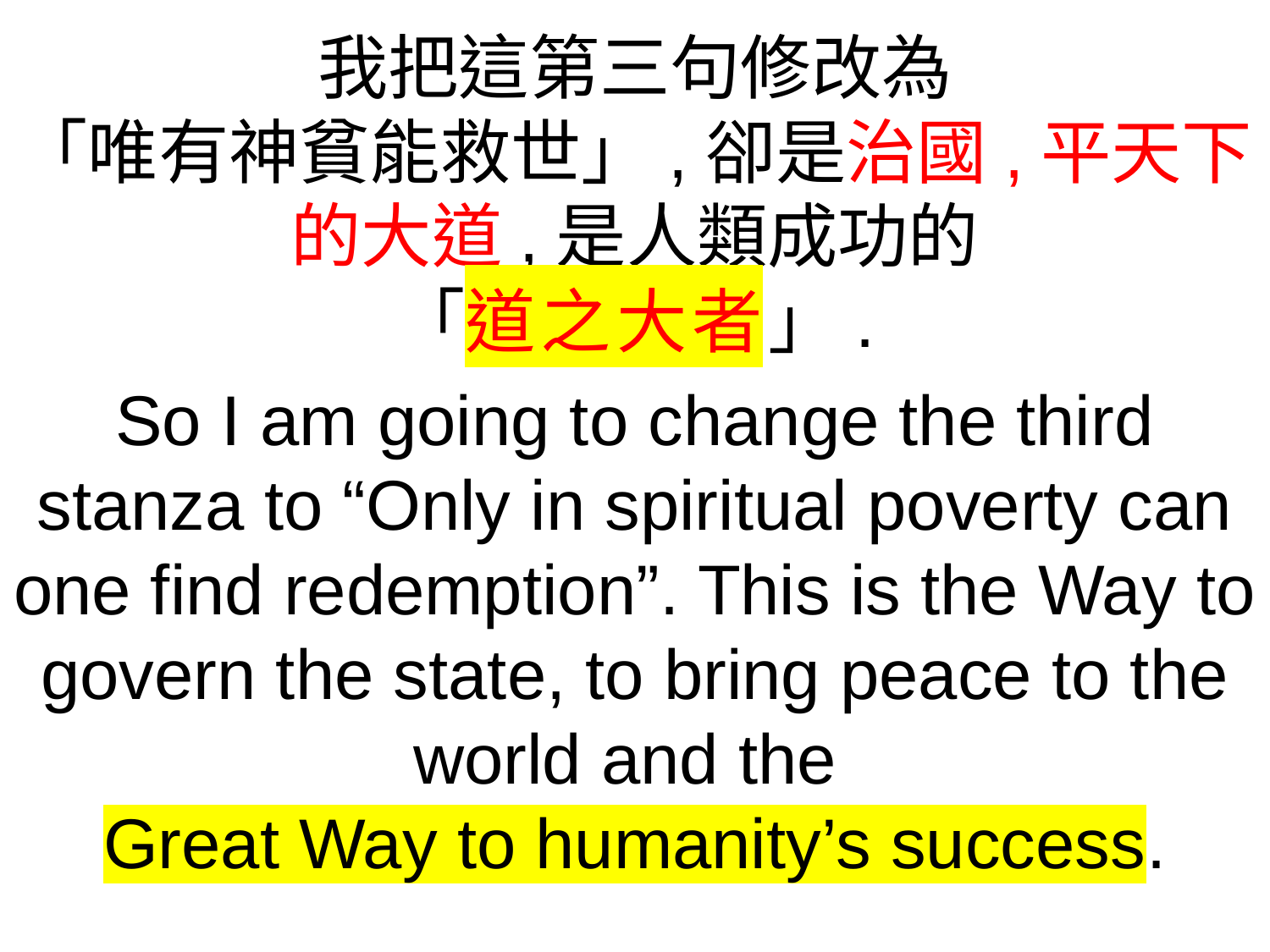

我把這第三句修改為
「唯有神貧能救世」,卻是治國,平天下的大道,是人類成功的
「道之大者」.
So I am going to change the third stanza to “Only in spiritual poverty can one find redemption”. This is the Way to govern the state, to bring peace to the world and the
Great Way to humanity’s success.